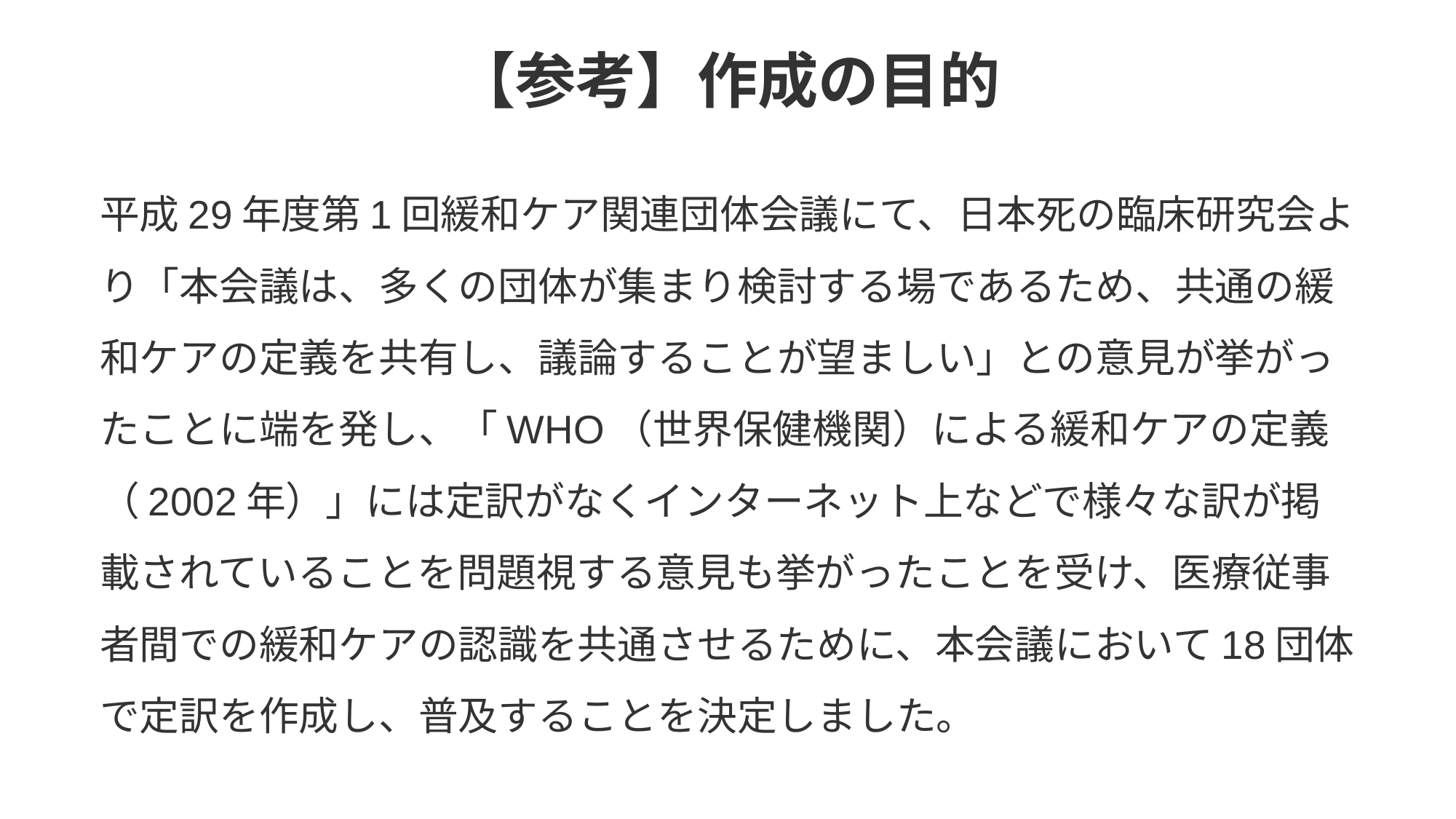

【参考】作成の目的
平成29年度第1回緩和ケア関連団体会議にて、日本死の臨床研究会より「本会議は、多くの団体が集まり検討する場であるため、共通の緩和ケアの定義を共有し、議論することが望ましい」との意見が挙がったことに端を発し、「WHO（世界保健機関）による緩和ケアの定義（2002年）」には定訳がなくインターネット上などで様々な訳が掲載されていることを問題視する意見も挙がったことを受け、医療従事者間での緩和ケアの認識を共通させるために、本会議において18団体で定訳を作成し、普及することを決定しました。